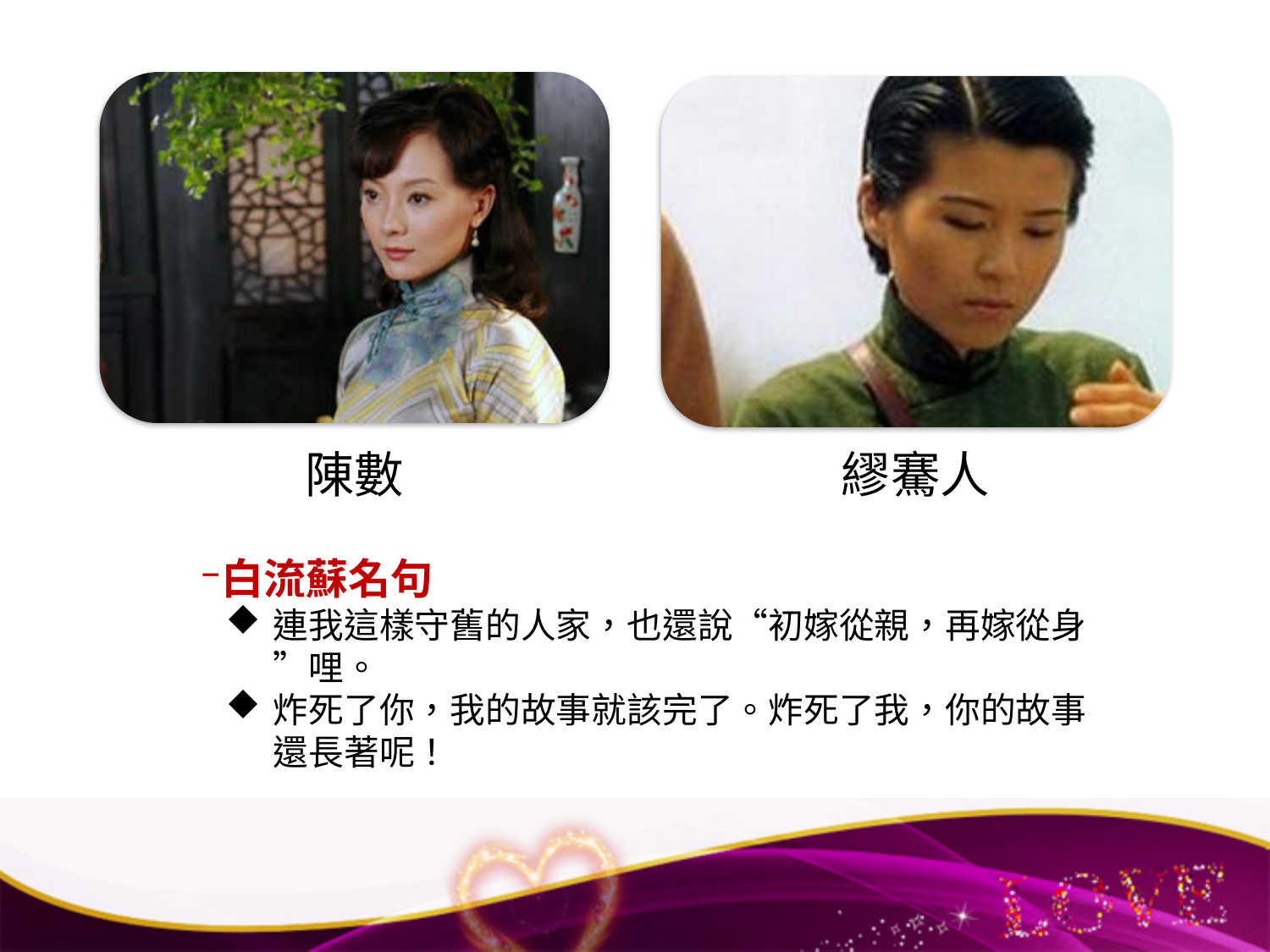

陳數
繆騫人
白流蘇名句
連我這樣守舊的人家，也還說“初嫁從親，再嫁從身”哩。
炸死了你，我的故事就該完了。炸死了我，你的故事還長著呢！